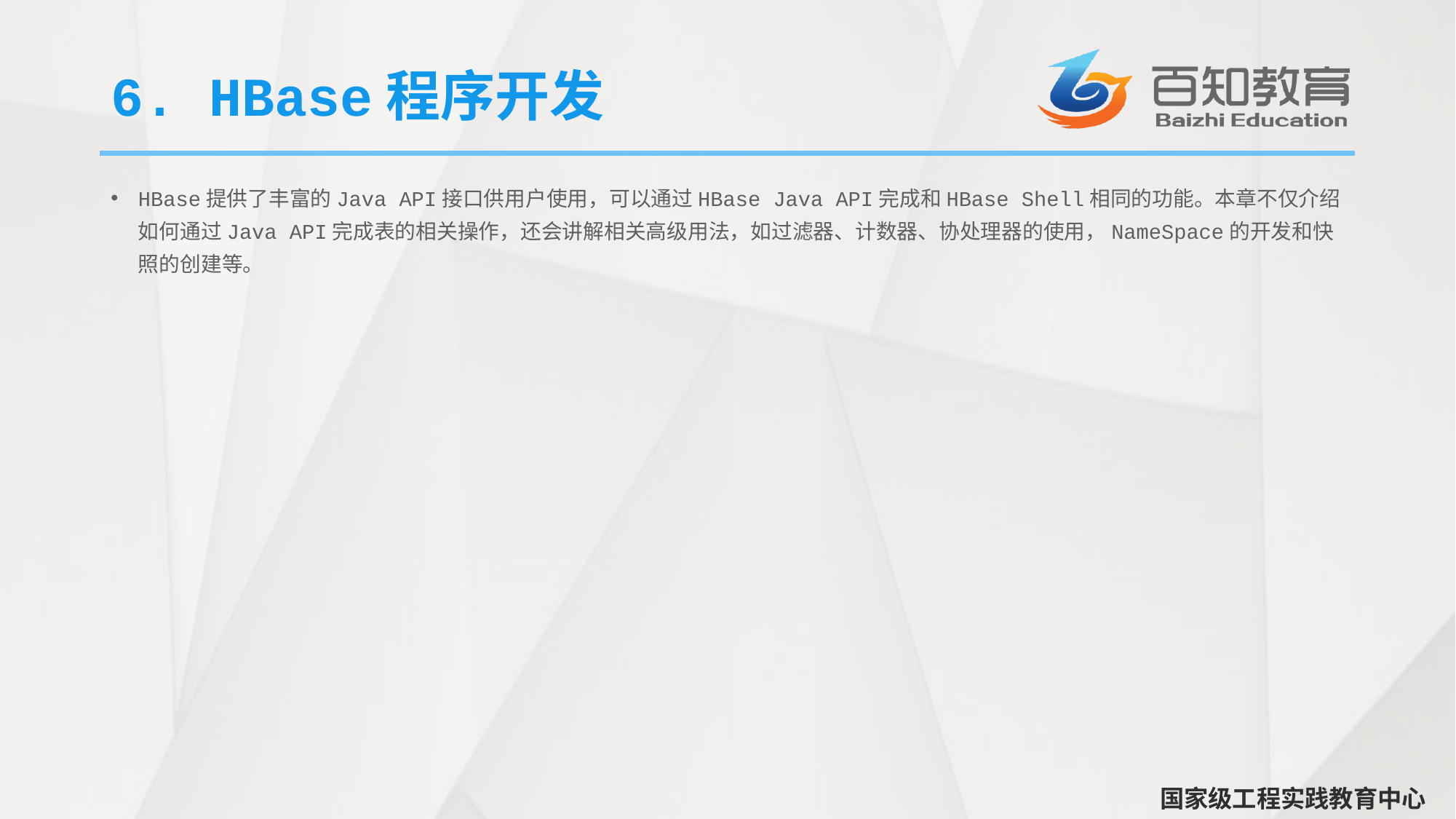

# 6. HBase程序开发
HBase提供了丰富的Java API接口供用户使用，可以通过HBase Java API完成和HBase Shell相同的功能。本章不仅介绍如何通过Java API完成表的相关操作，还会讲解相关高级用法，如过滤器、计数器、协处理器的使用，NameSpace的开发和快照的创建等。